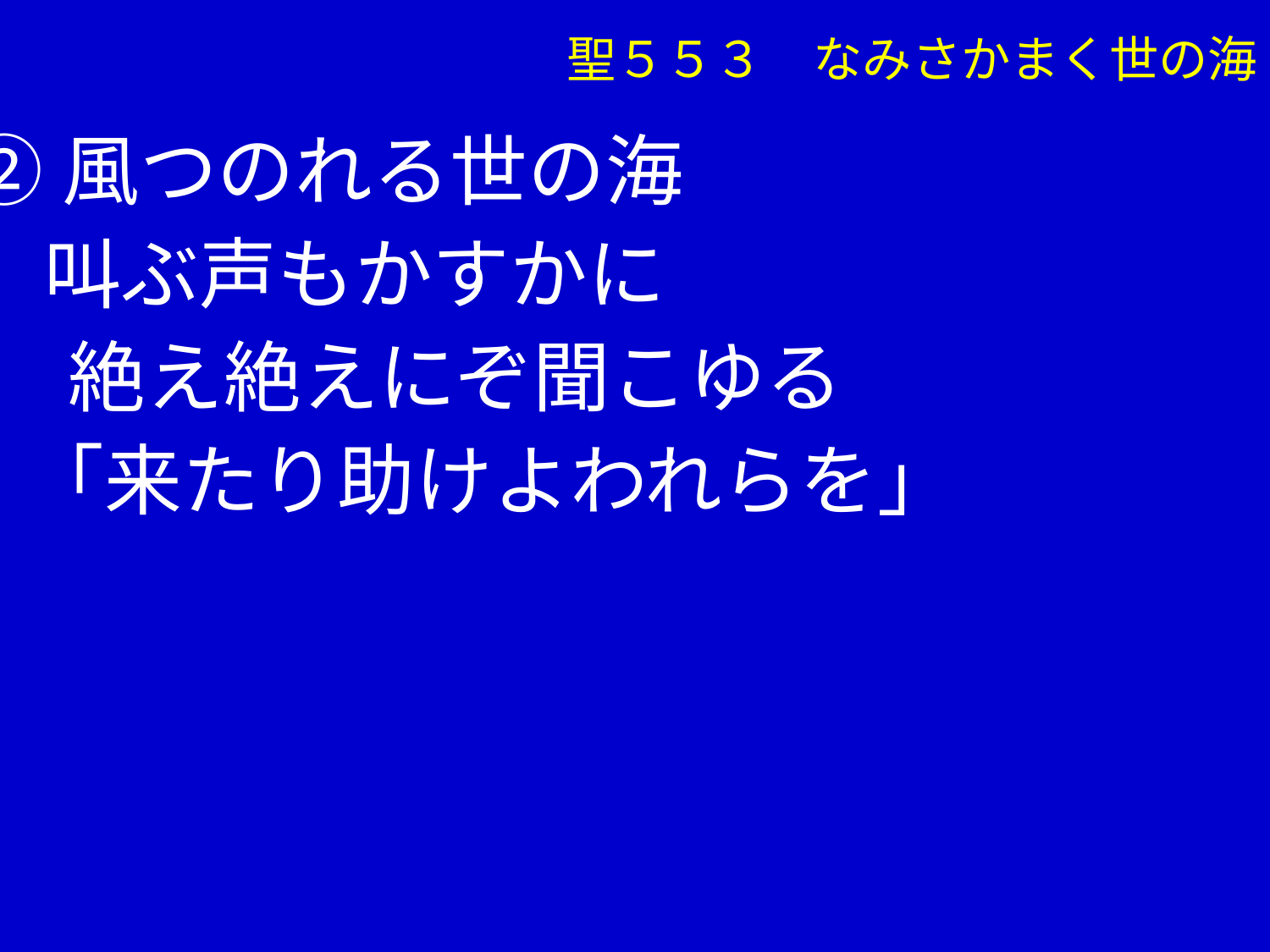

②風つのれる世の海
    叫ぶ声もかすかに
　  絶え絶えにぞ聞こゆる
   「来たり助けよわれらを」
聖５５３　なみさかまく世の海